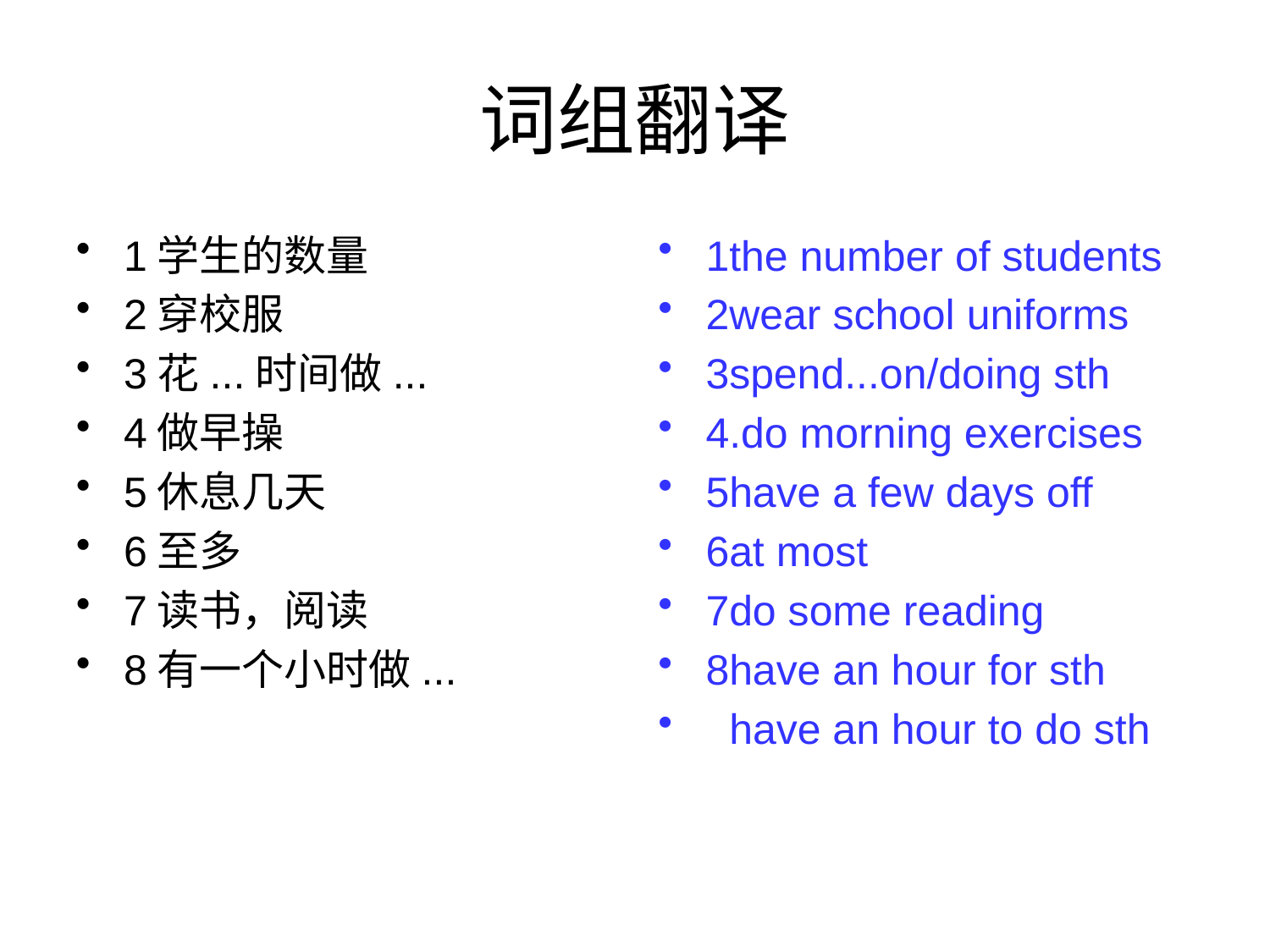

# 词组翻译
1学生的数量
2穿校服
3花...时间做...
4做早操
5休息几天
6至多
7读书，阅读
8有一个小时做...
1the number of students
2wear school uniforms
3spend...on/doing sth
4.do morning exercises
5have a few days off
6at most
7do some reading
8have an hour for sth
  have an hour to do sth